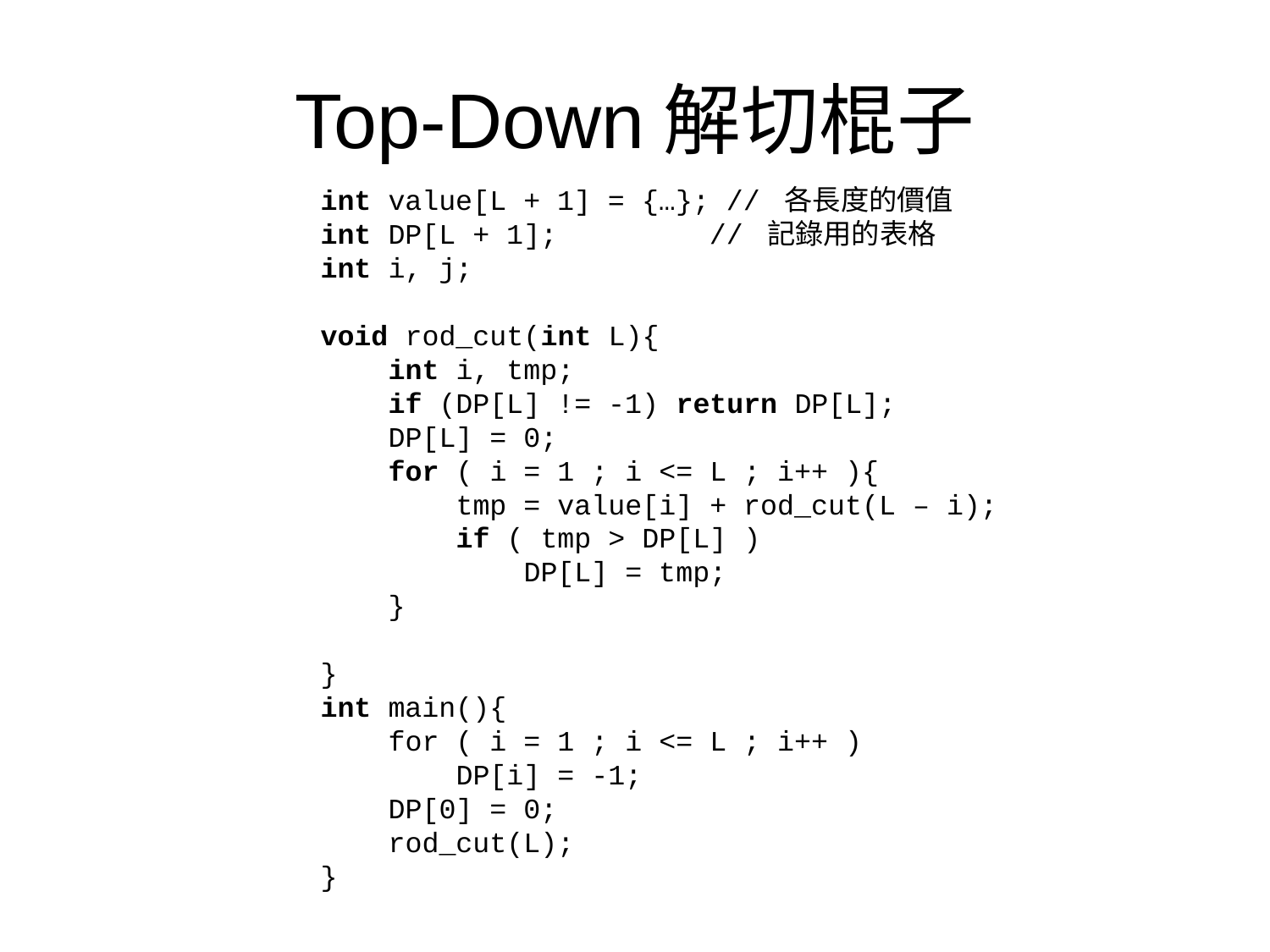

# Top-Down解切棍子
int value[L + 1] = {…}; // 各長度的價值
int DP[L + 1];         // 記錄用的表格
int i, j;

void rod_cut(int L){
    int i, tmp;
    if (DP[L] != -1) return DP[L];
    DP[L] = 0;
    for ( i = 1 ; i <= L ; i++ ){
        tmp = value[i] + rod_cut(L – i);
        if ( tmp > DP[L] )
            DP[L] = tmp;
    }

}
int main(){
    for ( i = 1 ; i <= L ; i++ )
        DP[i] = -1;
    DP[0] = 0;
    rod_cut(L);
}